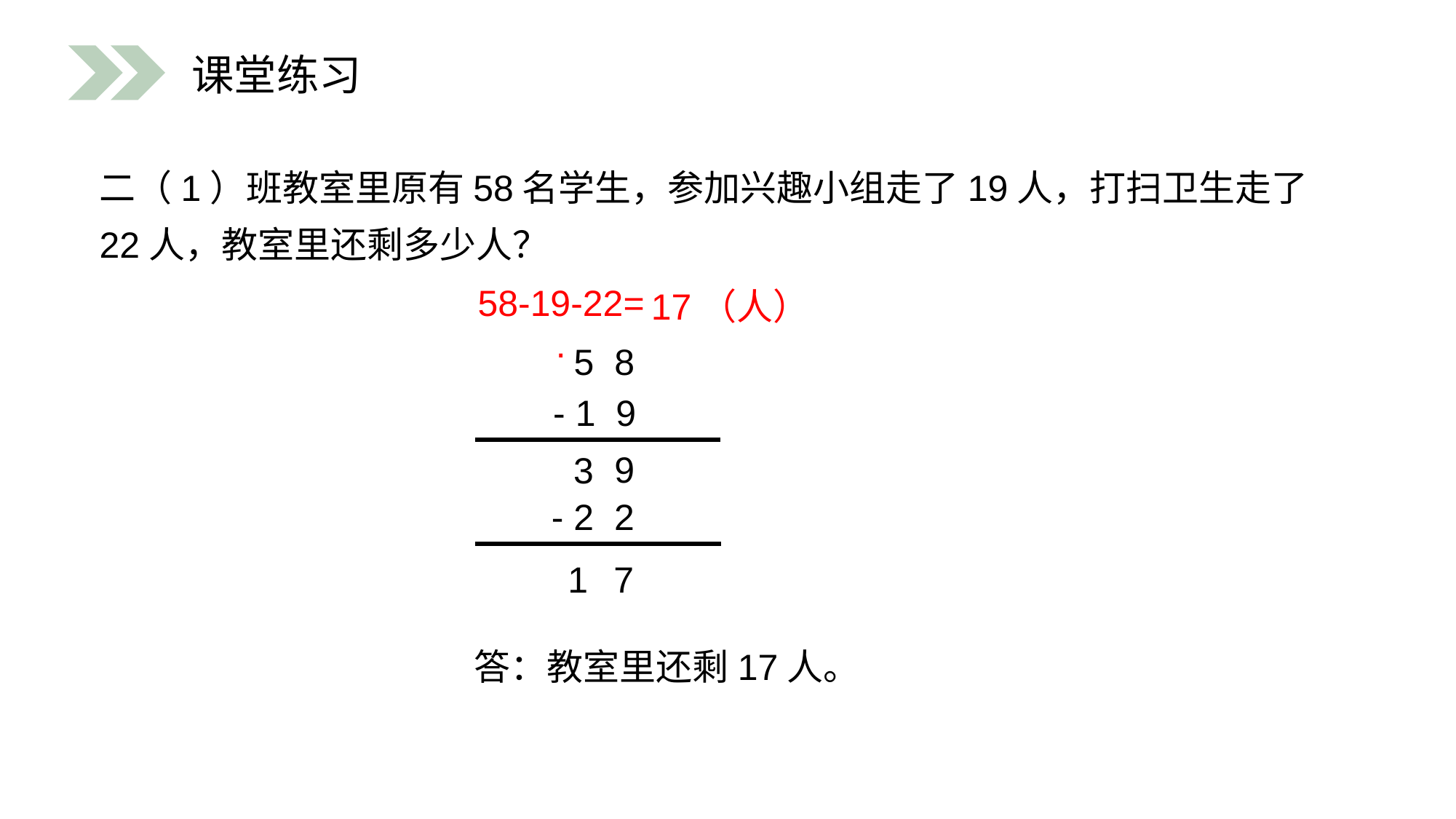

课堂练习
二（1）班教室里原有58名学生，参加兴趣小组走了19人，打扫卫生走了22人，教室里还剩多少人？
58-19-22=
17（人）
.
    5  8
- 1  9
9
3
- 2  2
7
1
答：教室里还剩17人。